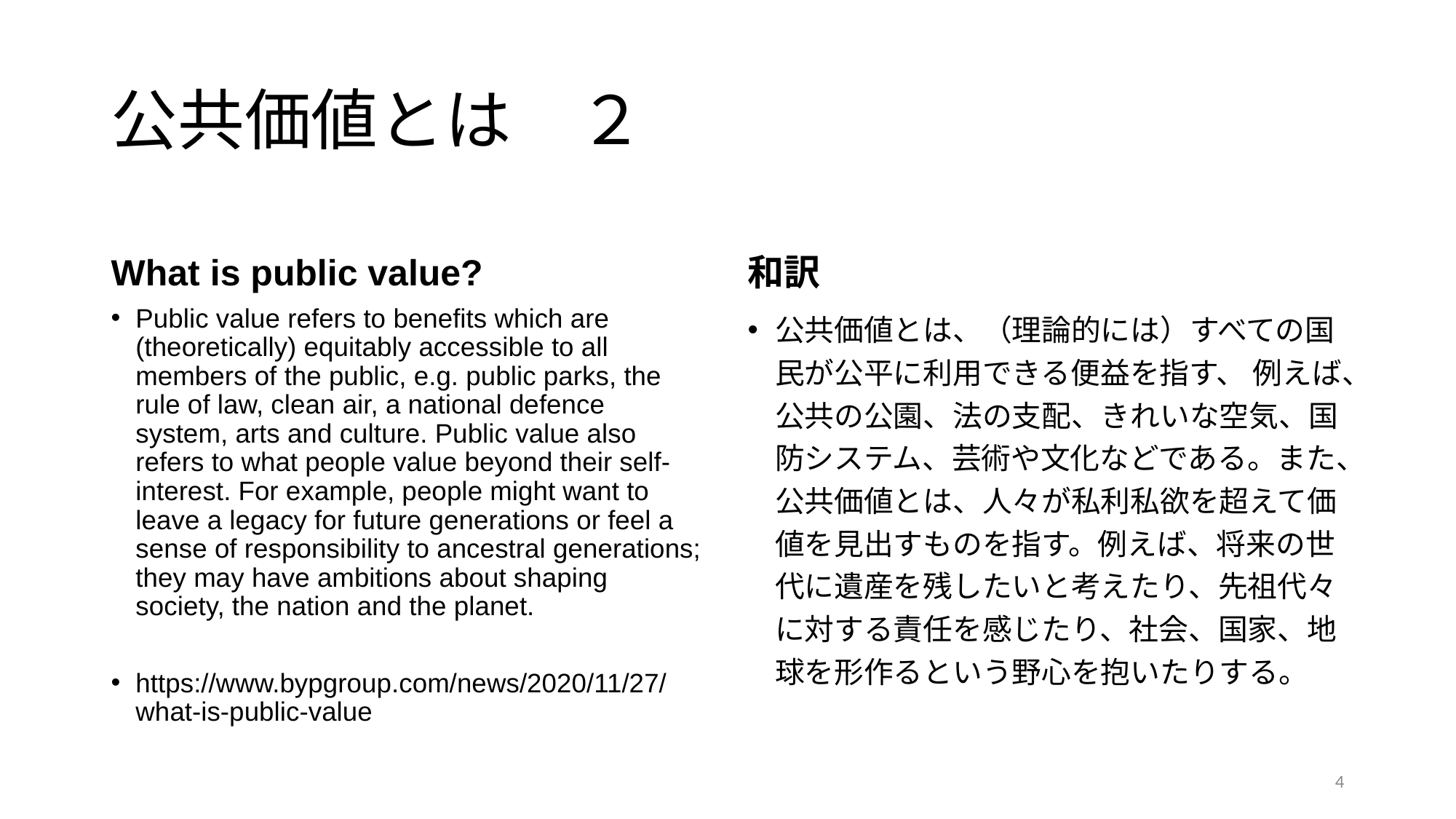

# 公共価値とは　２
What is public value?
和訳
Public value refers to benefits which are (theoretically) equitably accessible to all members of the public, e.g. public parks, the rule of law, clean air, a national defence system, arts and culture. Public value also refers to what people value beyond their self-interest. For example, people might want to leave a legacy for future generations or feel a sense of responsibility to ancestral generations; they may have ambitions about shaping society, the nation and the planet.

https://www.bypgroup.com/news/2020/11/27/what-is-public-value
公共価値とは、（理論的には）すべての国民が公平に利用できる便益を指す、 例えば、公共の公園、法の支配、きれいな空気、国防システム、芸術や文化などである。また、公共価値とは、人々が私利私欲を超えて価値を見出すものを指す。例えば、将来の世代に遺産を残したいと考えたり、先祖代々に対する責任を感じたり、社会、国家、地球を形作るという野心を抱いたりする。
4